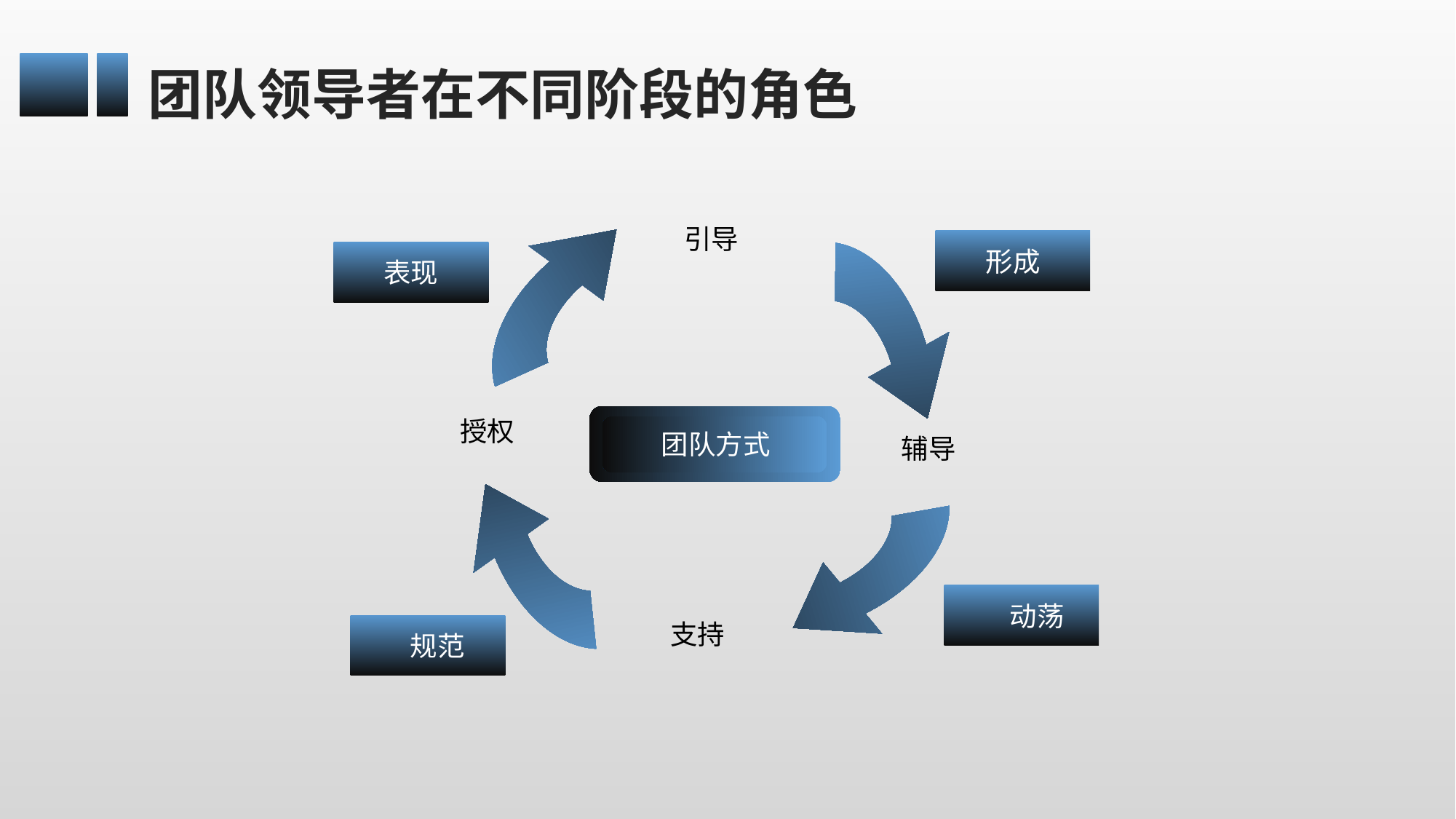

团队领导者在不同阶段的角色

     引导

形成
表现

 团队方式

     授权
  辅导
    动荡
   支持
   规范